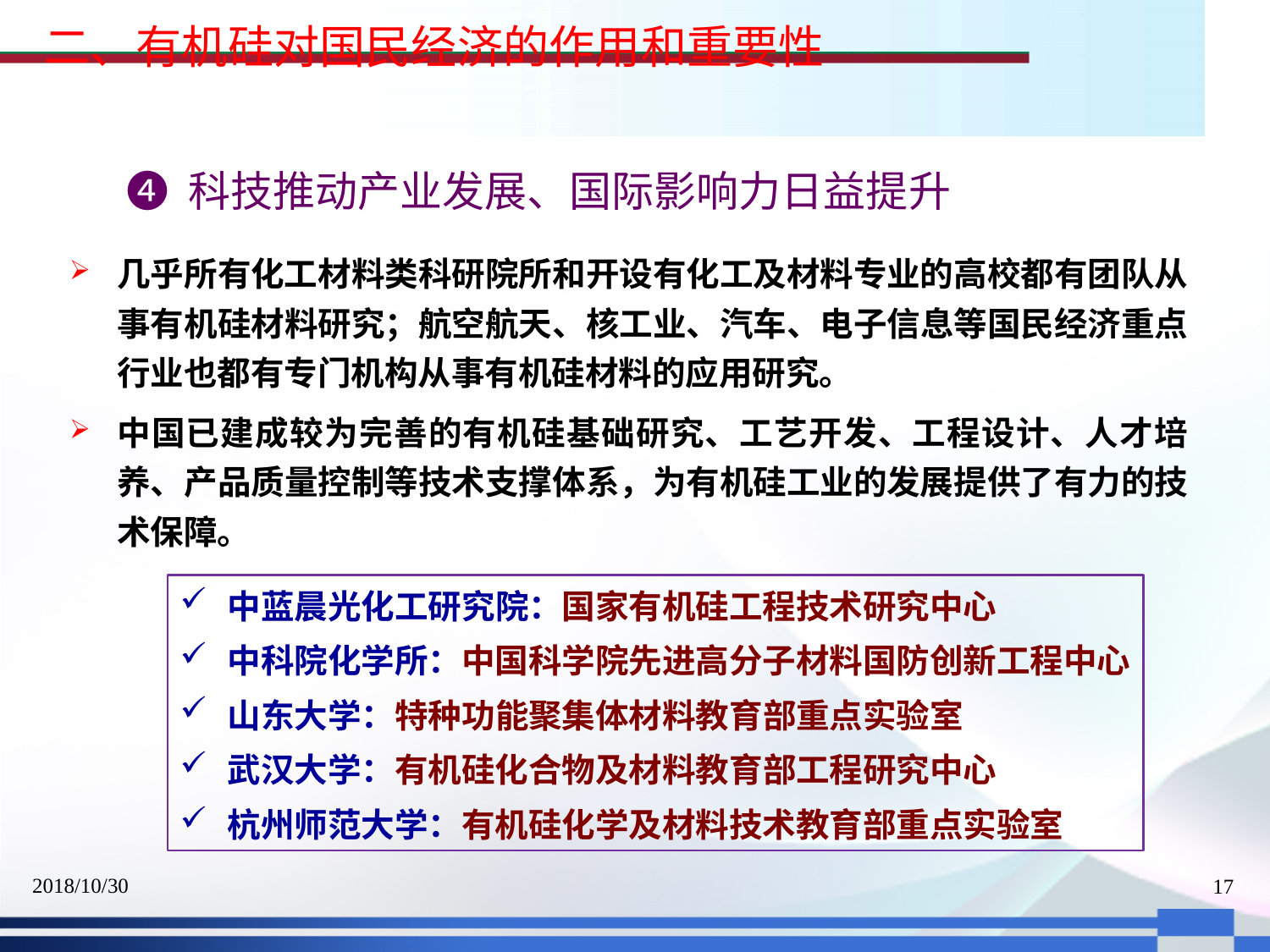

二、有机硅对国民经济的作用和重要性
❹ 科技推动产业发展、国际影响力日益提升
几乎所有化工材料类科研院所和开设有化工及材料专业的高校都有团队从事有机硅材料研究；航空航天、核工业、汽车、电子信息等国民经济重点行业也都有专门机构从事有机硅材料的应用研究。
中国已建成较为完善的有机硅基础研究、工艺开发、工程设计、人才培养、产品质量控制等技术支撑体系，为有机硅工业的发展提供了有力的技术保障。
中蓝晨光化工研究院：国家有机硅工程技术研究中心
中科院化学所：中国科学院先进高分子材料国防创新工程中心
山东大学：特种功能聚集体材料教育部重点实验室
武汉大学：有机硅化合物及材料教育部工程研究中心
杭州师范大学：有机硅化学及材料技术教育部重点实验室